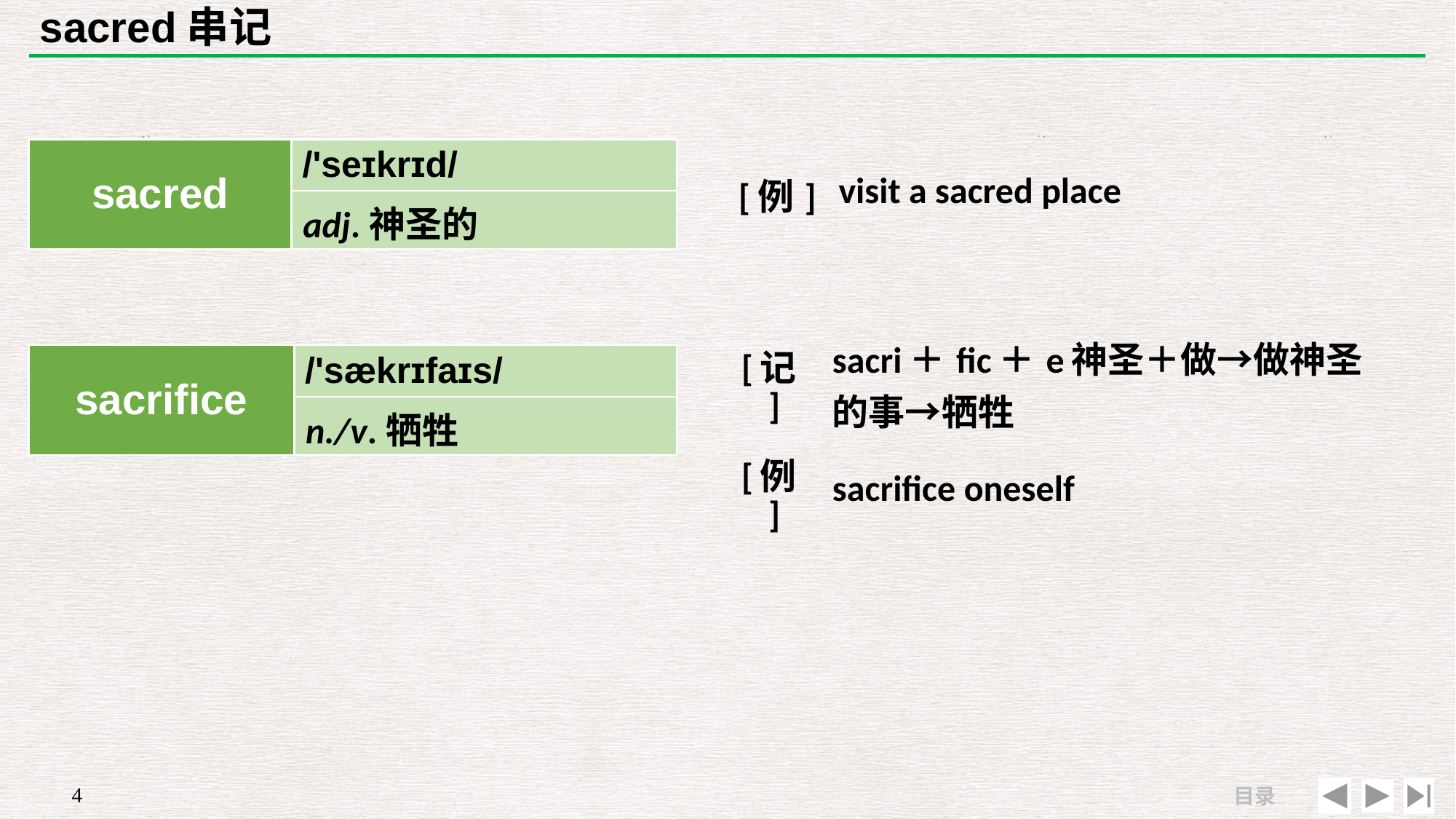

# sacred串记

|  |  |
| --- | --- |
| [例] | visit a sacred place |
| sacred | /'seɪkrɪd/ |
| --- | --- |
|  |  |
adj.神圣的
| [记] | sacri＋fic＋e神圣＋做→做神圣的事→牺牲 |
| --- | --- |
| [例] | sacrifice oneself |
| sacrifice | /'sækrɪfaɪs/ |
| --- | --- |
|  |  |
n./v.牺牲